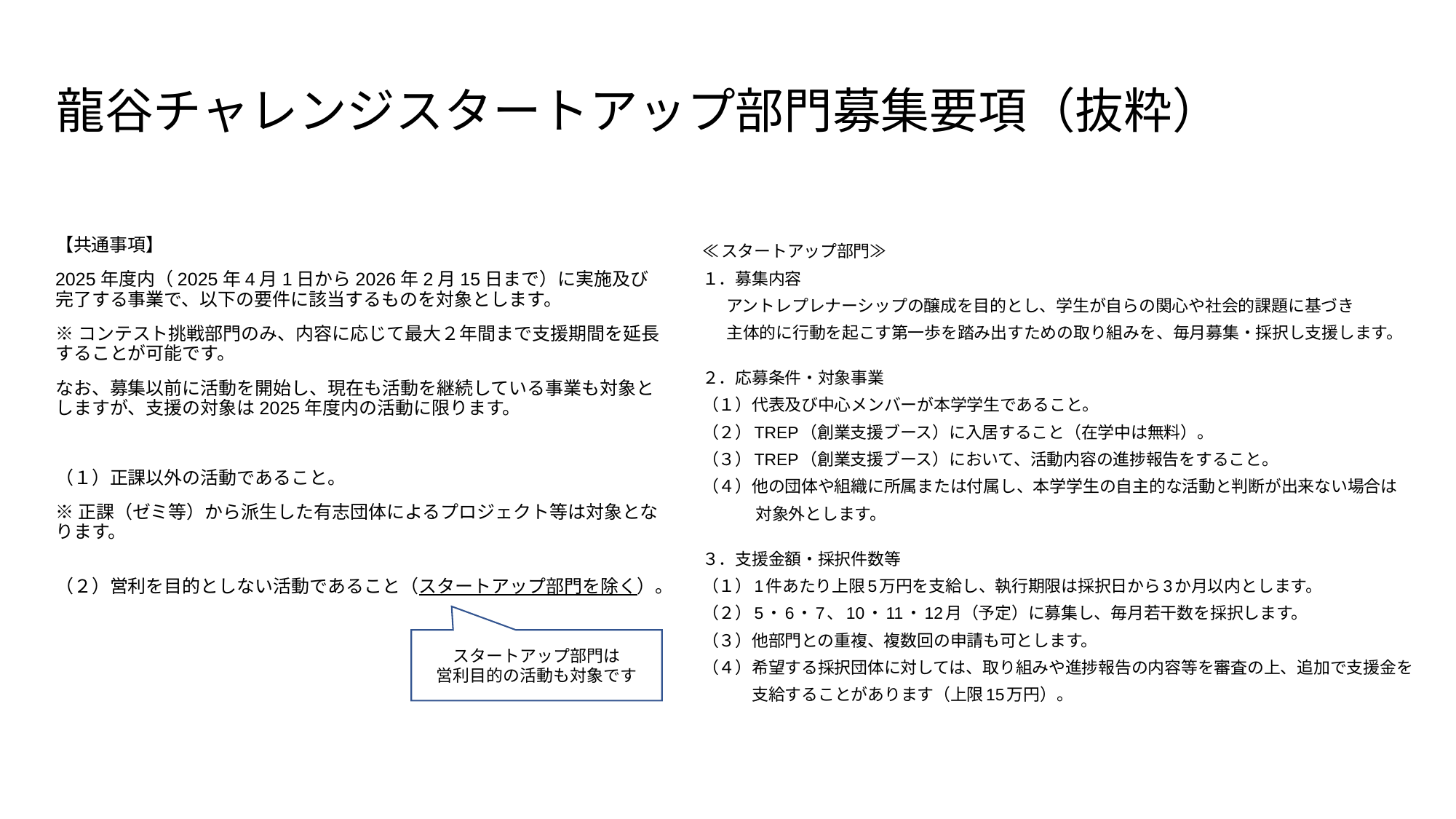

# 龍谷チャレンジスタートアップ部門募集要項（抜粋）
≪スタートアップ部門≫
１．募集内容
      アントレプレナーシップの醸成を目的とし、学生が自らの関心や社会的課題に基づき
      主体的に行動を起こす第一歩を踏み出すための取り組みを、毎月募集・採択し支援します。
２．応募条件・対象事業
（１）代表及び中心メンバーが本学学生であること。
（２）TREP（創業支援ブース）に入居すること（在学中は無料）。
（３）TREP（創業支援ブース）において、活動内容の進捗報告をすること。
（４）他の団体や組織に所属または付属し、本学学生の自主的な活動と判断が出来ない場合は
              対象外とします。
３．支援金額・採択件数等
（１）1件あたり上限5万円を支給し、執行期限は採択日から3か月以内とします。
（２）5・6・7、10・11・12月（予定）に募集し、毎月若干数を採択します。
（３）他部門との重複、複数回の申請も可とします。
（４）希望する採択団体に対しては、取り組みや進捗報告の内容等を審査の上、追加で支援金を
             支給することがあります（上限15万円）。

【共通事項】
2025年度内（2025年4月1日から2026年2月15日まで）に実施及び完了する事業で、以下の要件に該当するものを対象とします。
※コンテスト挑戦部門のみ、内容に応じて最大２年間まで支援期間を延長することが可能です。
なお、募集以前に活動を開始し、現在も活動を継続している事業も対象としますが、支援の対象は2025年度内の活動に限ります。

（１）正課以外の活動であること。
※正課（ゼミ等）から派生した有志団体によるプロジェクト等は対象となります。
（２）営利を目的としない活動であること（スタートアップ部門を除く）。
スタートアップ部門は
営利目的の活動も対象です